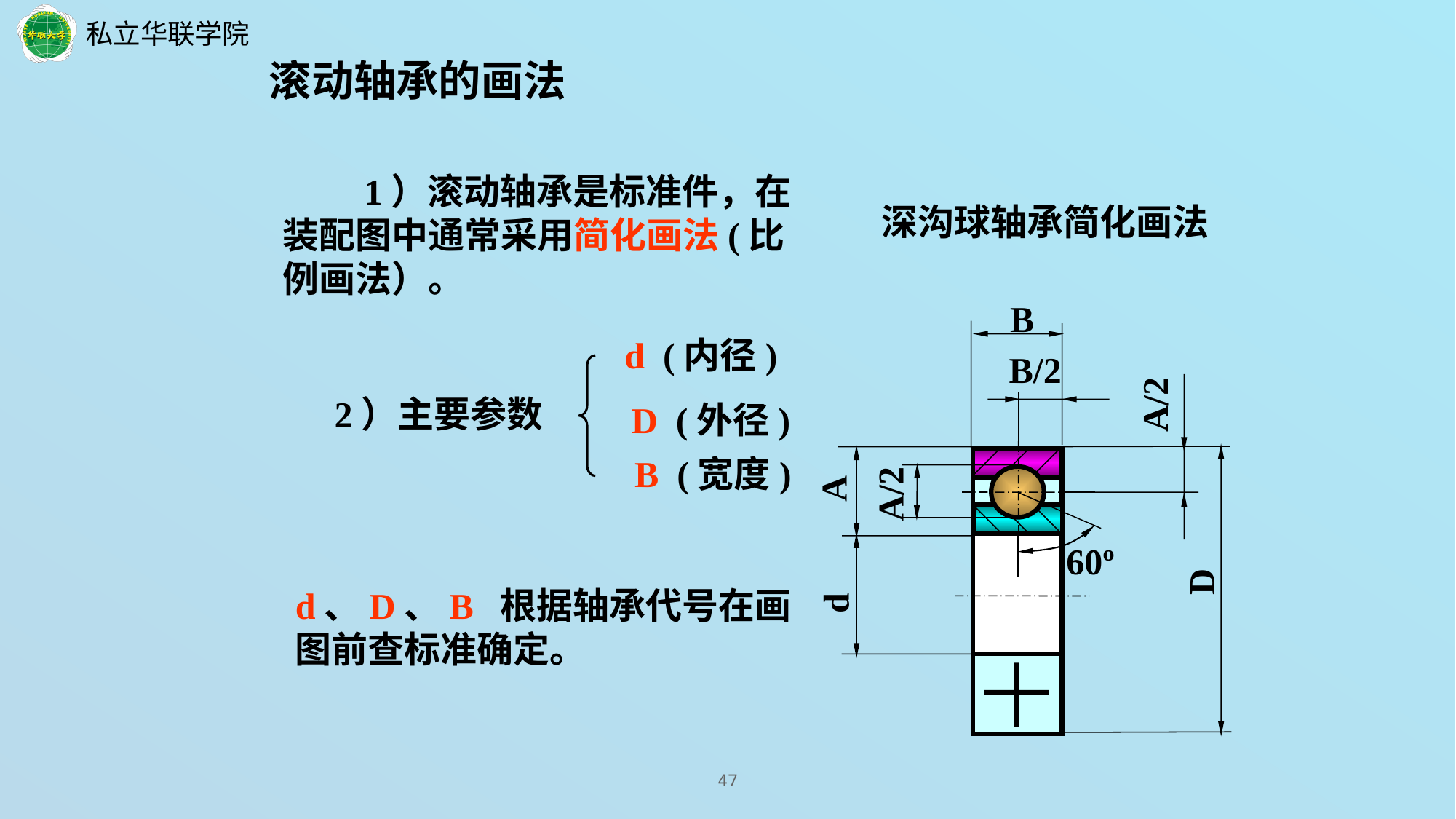

滚动轴承的画法
         1）滚动轴承是标准件，在装配图中通常采用简化画法(比例画法）。
深沟球轴承简化画法
B

 d  (内径)

B/2

A/2
2）主要参数
D  (外径)

B  (宽度)

A

A/2

60º

D
d
d、D、B  根据轴承代号在画图前查标准确定。

47